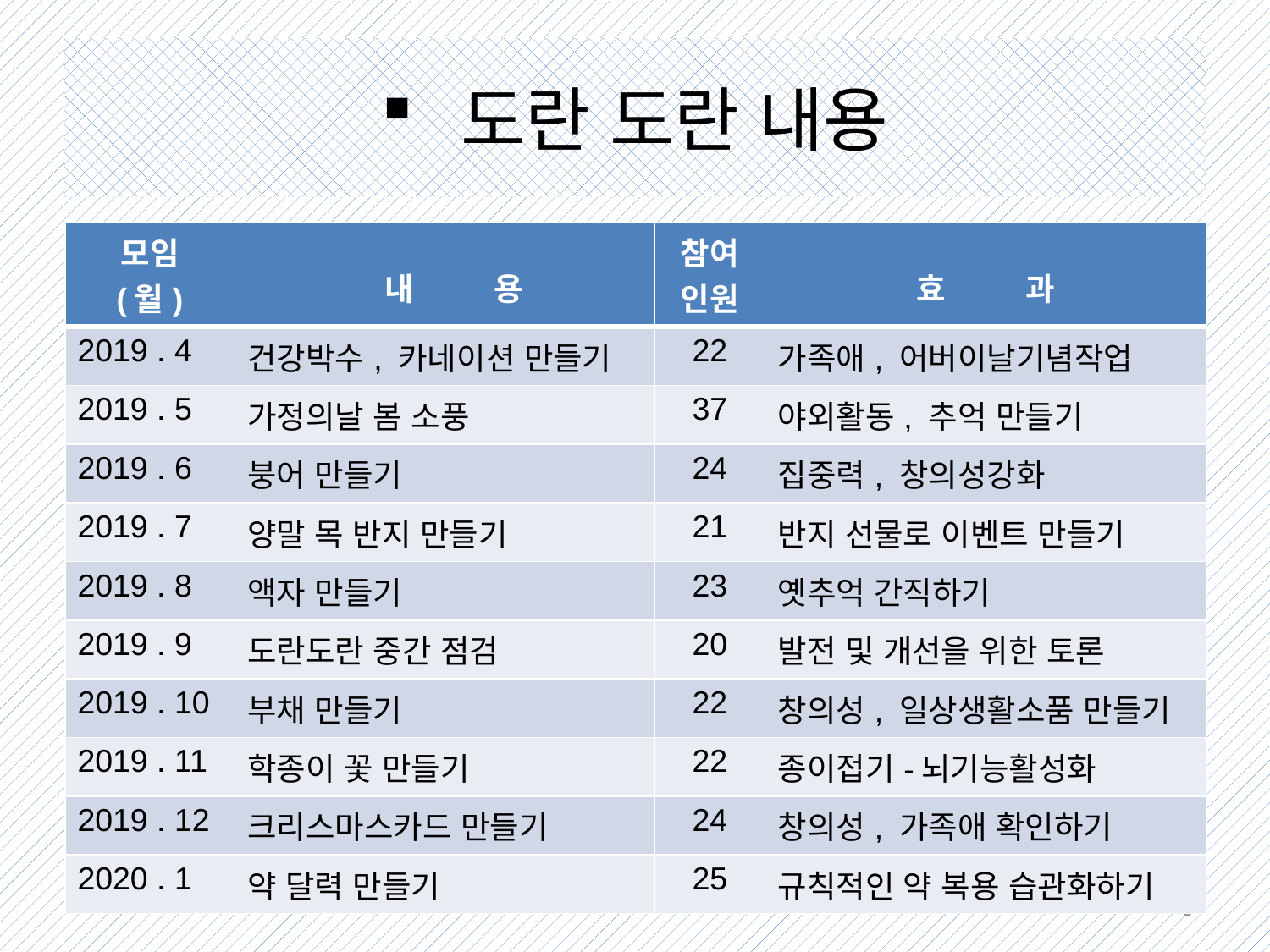

# 도란 도란 내용
| 모임 (월) | 내 용 | 참여인원 | 효 과 |
| --- | --- | --- | --- |
| 2019 . 4 | 건강박수, 카네이션 만들기 | 22 | 가족애, 어버이날기념작업 |
| 2019 . 5 | 가정의날 봄 소풍 | 37 | 야외활동, 추억 만들기 |
| 2019 . 6 | 붕어 만들기 | 24 | 집중력, 창의성강화 |
| 2019 . 7 | 양말 목 반지 만들기 | 21 | 반지 선물로 이벤트 만들기 |
| 2019 . 8 | 액자 만들기 | 23 | 옛추억 간직하기 |
| 2019 . 9 | 도란도란 중간 점검 | 20 | 발전 및 개선을 위한 토론 |
| 2019 . 10 | 부채 만들기 | 22 | 창의성, 일상생활소품 만들기 |
| 2019 . 11 | 학종이 꽃 만들기 | 22 | 종이접기-뇌기능활성화 |
| 2019 . 12 | 크리스마스카드 만들기 | 24 | 창의성, 가족애 확인하기 |
| 2020 . 1 | 약 달력 만들기 | 25 | 규칙적인 약 복용 습관화하기 |
9